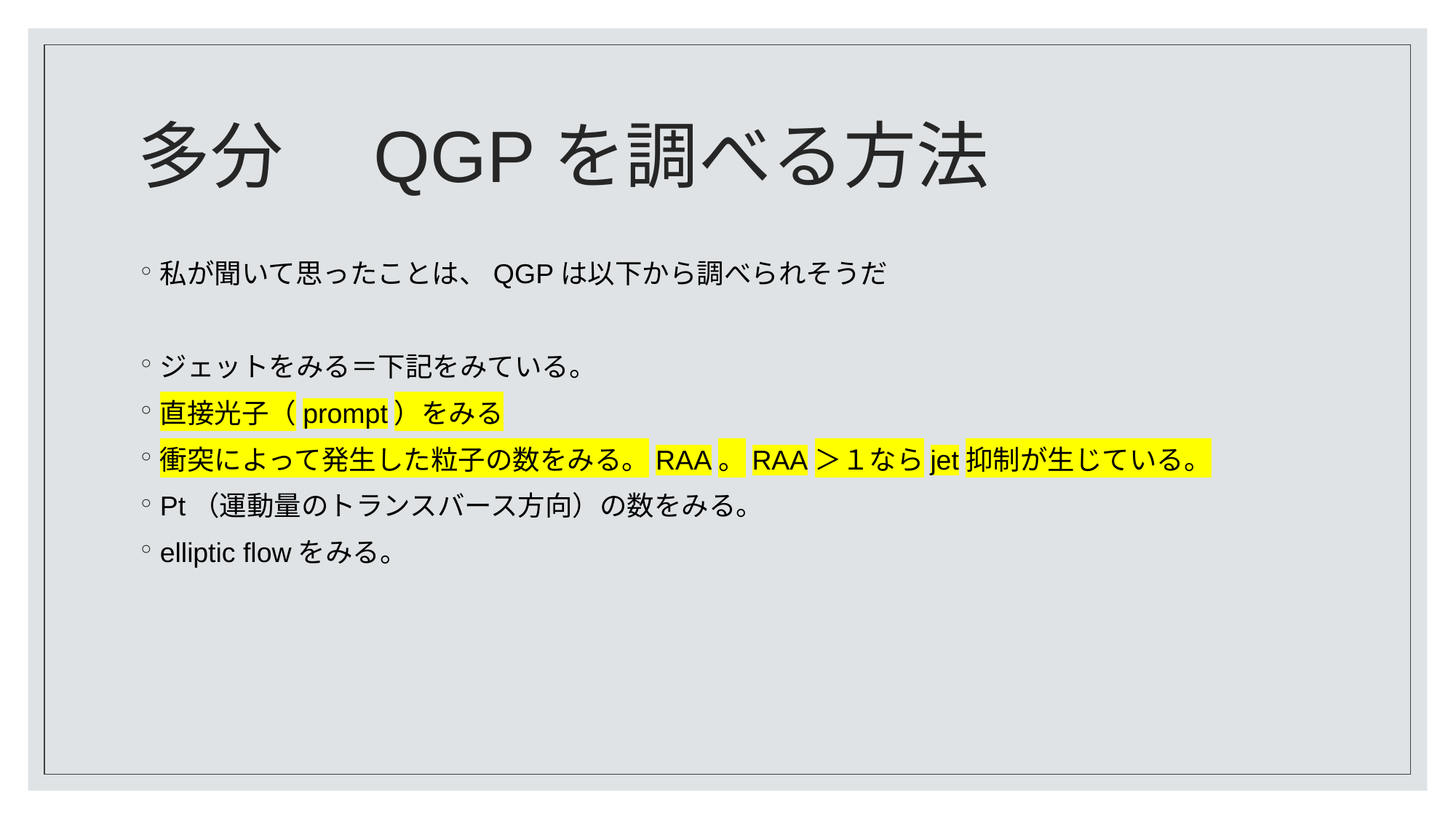

# 多分　QGPを調べる方法
私が聞いて思ったことは、QGPは以下から調べられそうだ

ジェットをみる＝下記をみている。
直接光子（prompt）をみる
衝突によって発生した粒子の数をみる。RAA。RAA＞１ならjet抑制が生じている。
Pt（運動量のトランスバース方向）の数をみる。
elliptic flowをみる。